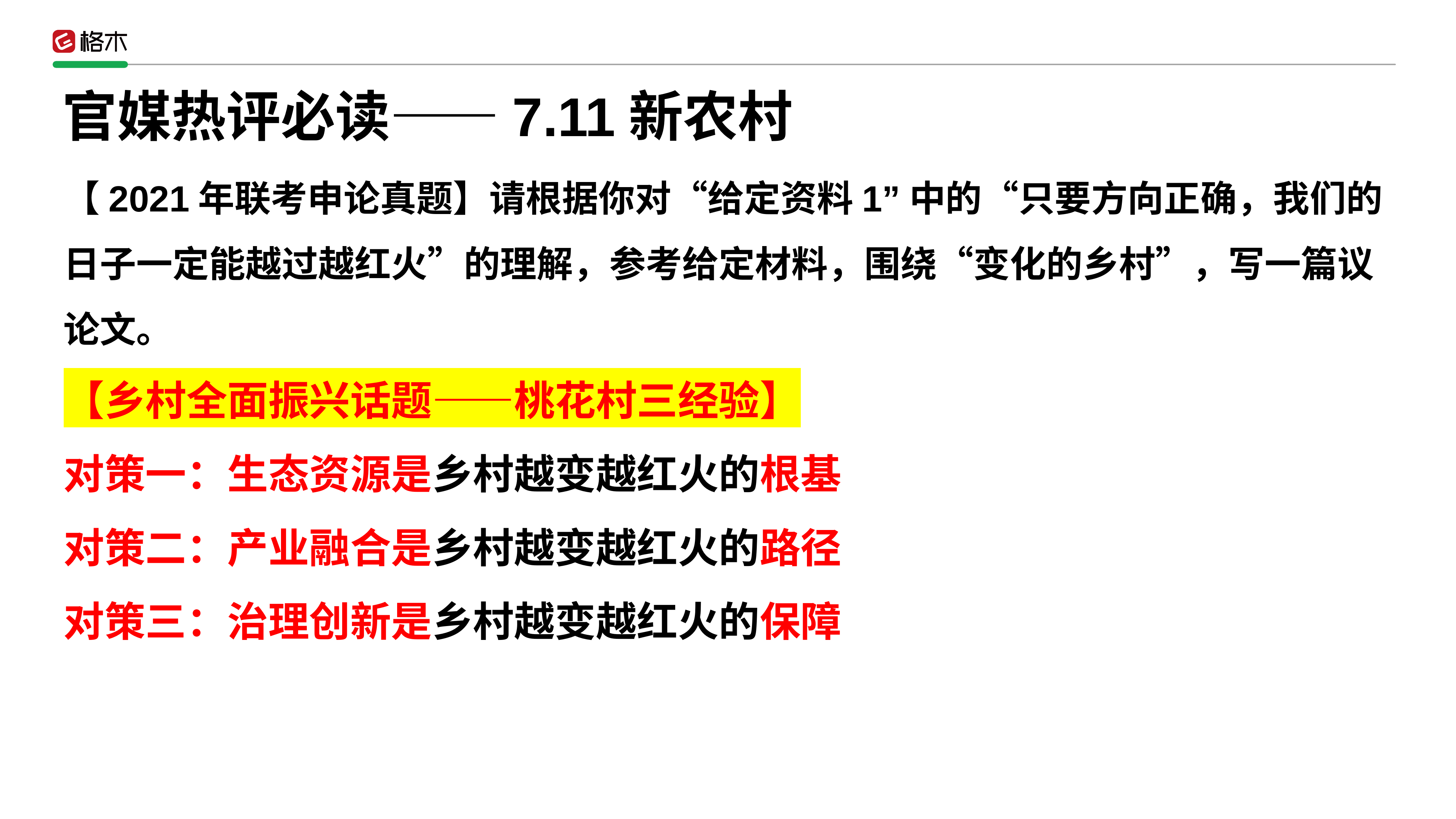

官媒热评必读——7.11新农村
【2021年联考申论真题】请根据你对“给定资料1”中的“只要方向正确，我们的日子一定能越过越红火”的理解，参考给定材料，围绕“变化的乡村”，写一篇议论文。
【乡村全面振兴话题——桃花村三经验】
对策一：生态资源是乡村越变越红火的根基
对策二：产业融合是乡村越变越红火的路径
对策三：治理创新是乡村越变越红火的保障